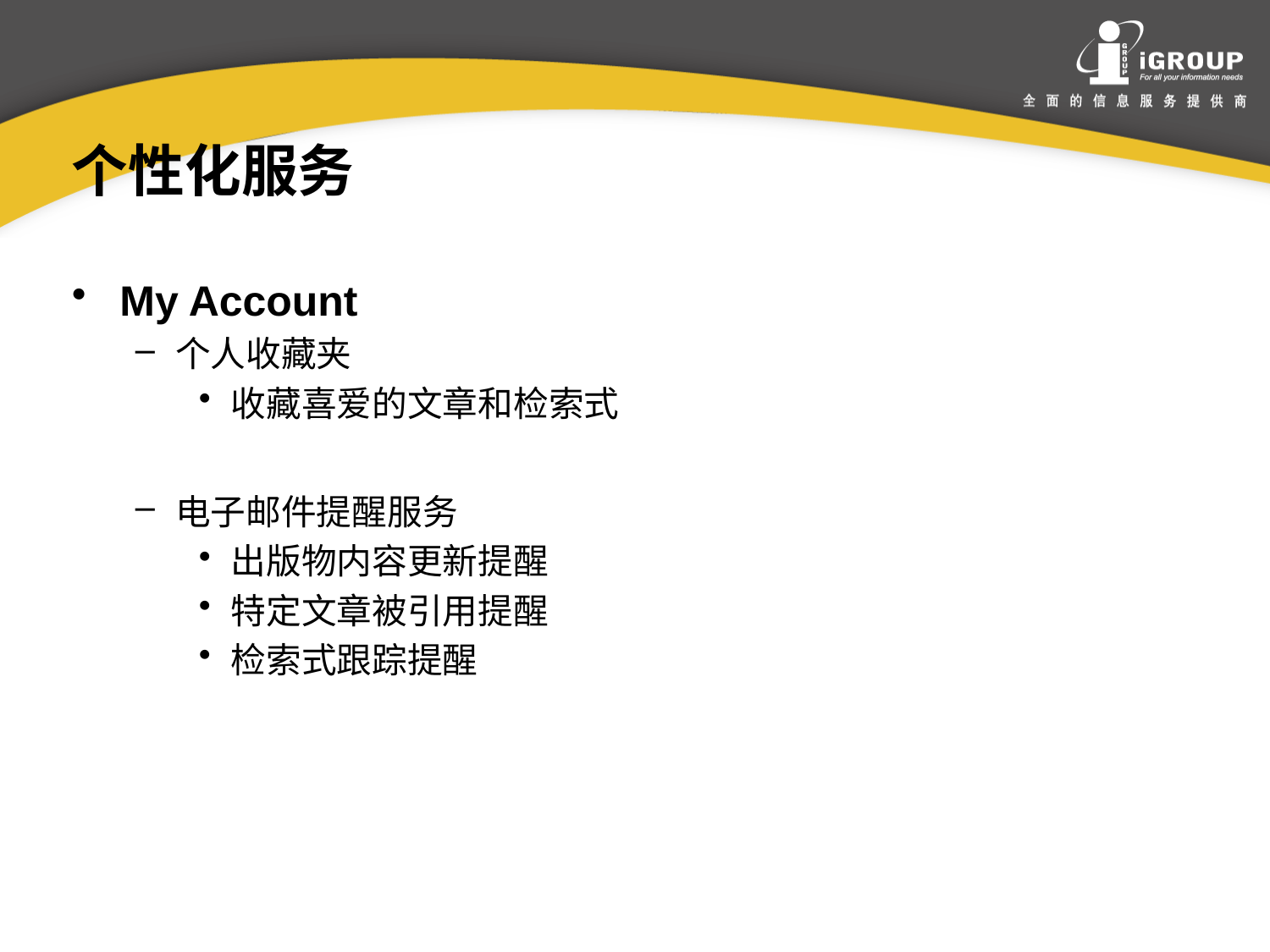

个性化服务
My Account
个人收藏夹
收藏喜爱的文章和检索式

电子邮件提醒服务
出版物内容更新提醒
特定文章被引用提醒
检索式跟踪提醒